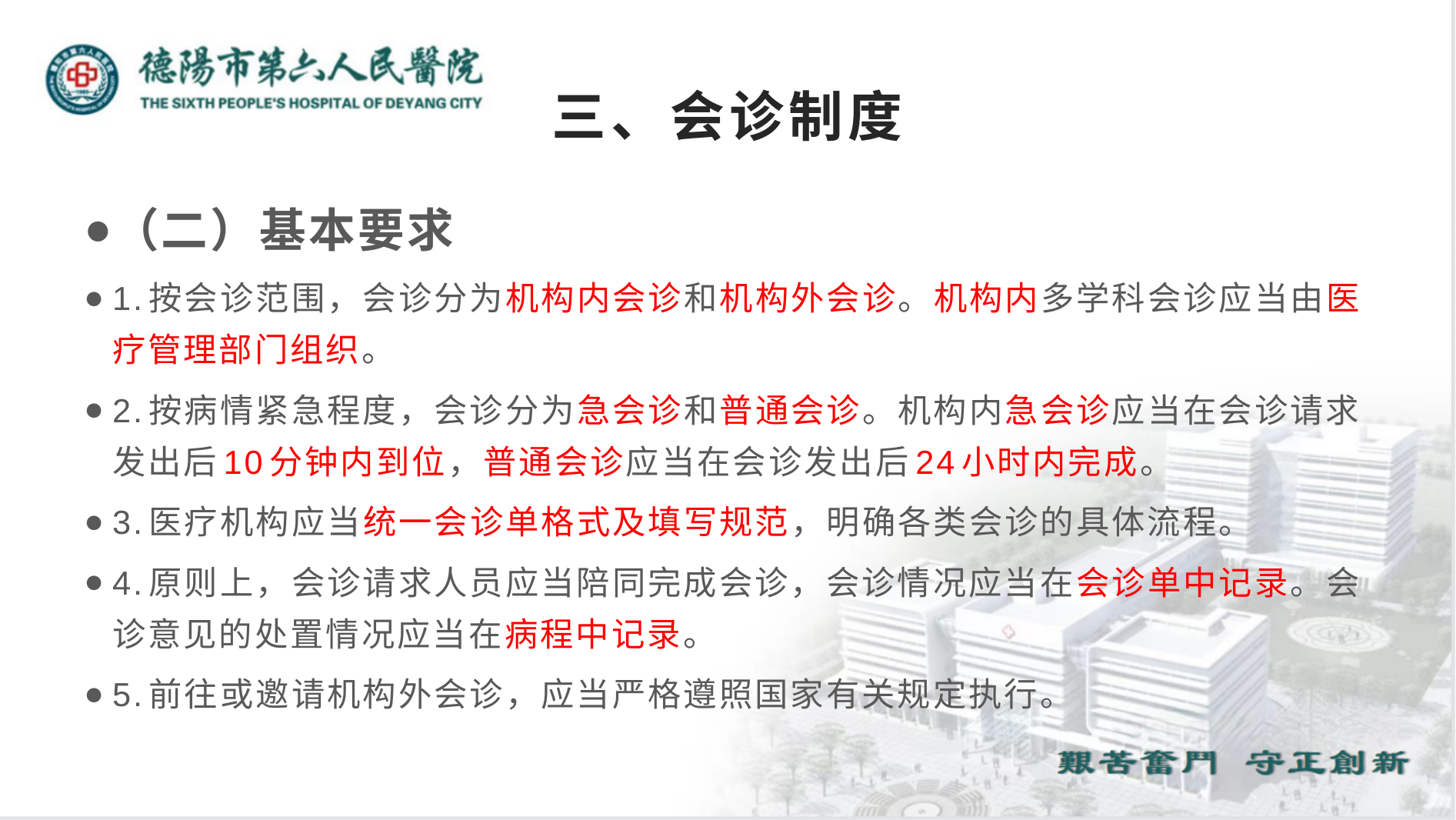

# 三、会诊制度
（二）基本要求
1.按会诊范围，会诊分为机构内会诊和机构外会诊。机构内多学科会诊应当由医疗管理部门组织。
2.按病情紧急程度，会诊分为急会诊和普通会诊。机构内急会诊应当在会诊请求发出后10分钟内到位，普通会诊应当在会诊发出后24小时内完成。
3.医疗机构应当统一会诊单格式及填写规范，明确各类会诊的具体流程。
4.原则上，会诊请求人员应当陪同完成会诊，会诊情况应当在会诊单中记录。会诊意见的处置情况应当在病程中记录。
5.前往或邀请机构外会诊，应当严格遵照国家有关规定执行。